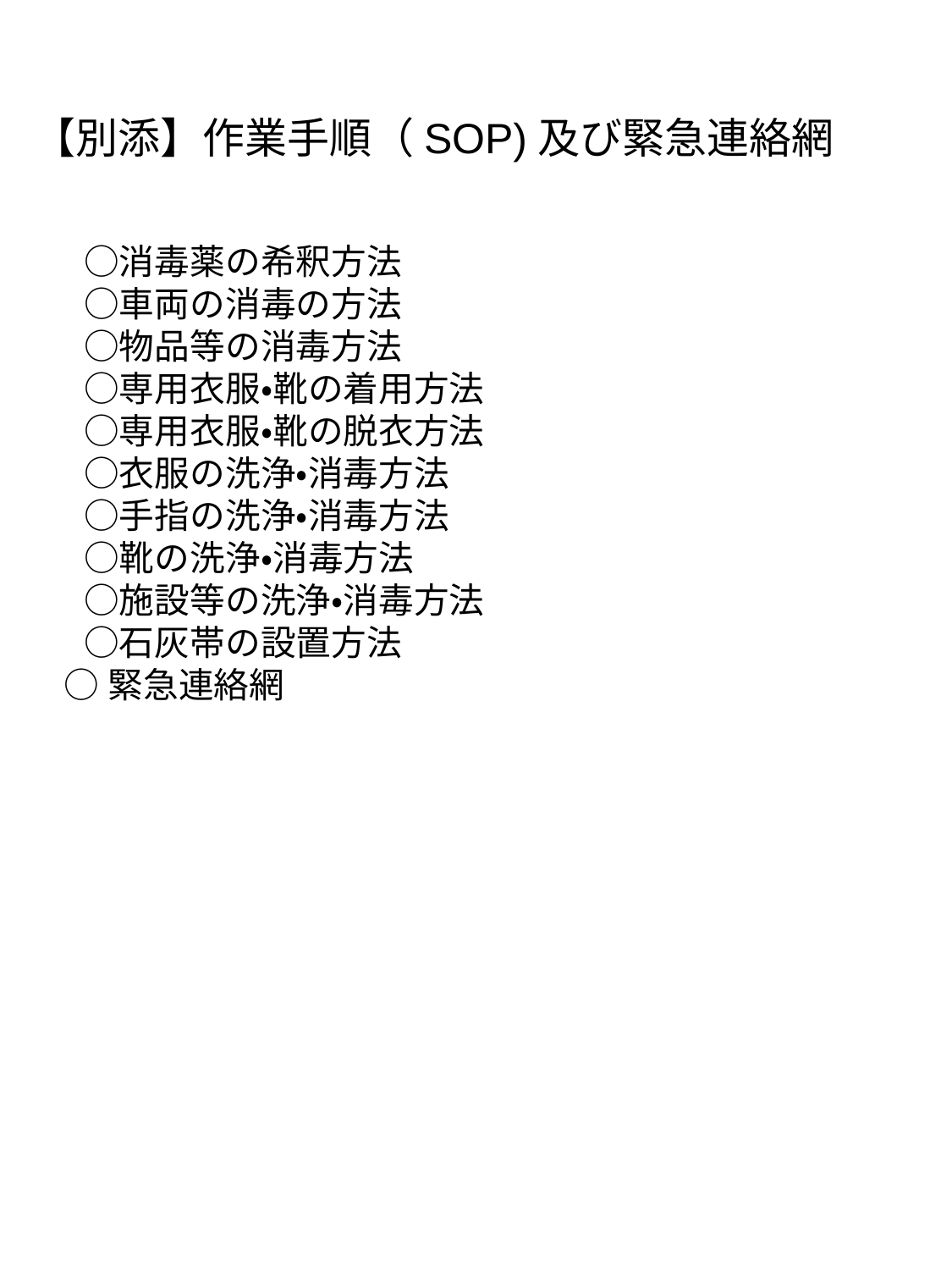

【別添】作業手順（SOP)及び緊急連絡網

　○消毒薬の希釈方法
　○車両の消毒の方法
　○物品等の消毒方法
　○専用衣服・靴の着用方法
　○専用衣服・靴の脱衣方法
　○衣服の洗浄・消毒方法
　○手指の洗浄・消毒方法
　○靴の洗浄・消毒方法
　○施設等の洗浄・消毒方法
　○石灰帯の設置方法
  ○緊急連絡網